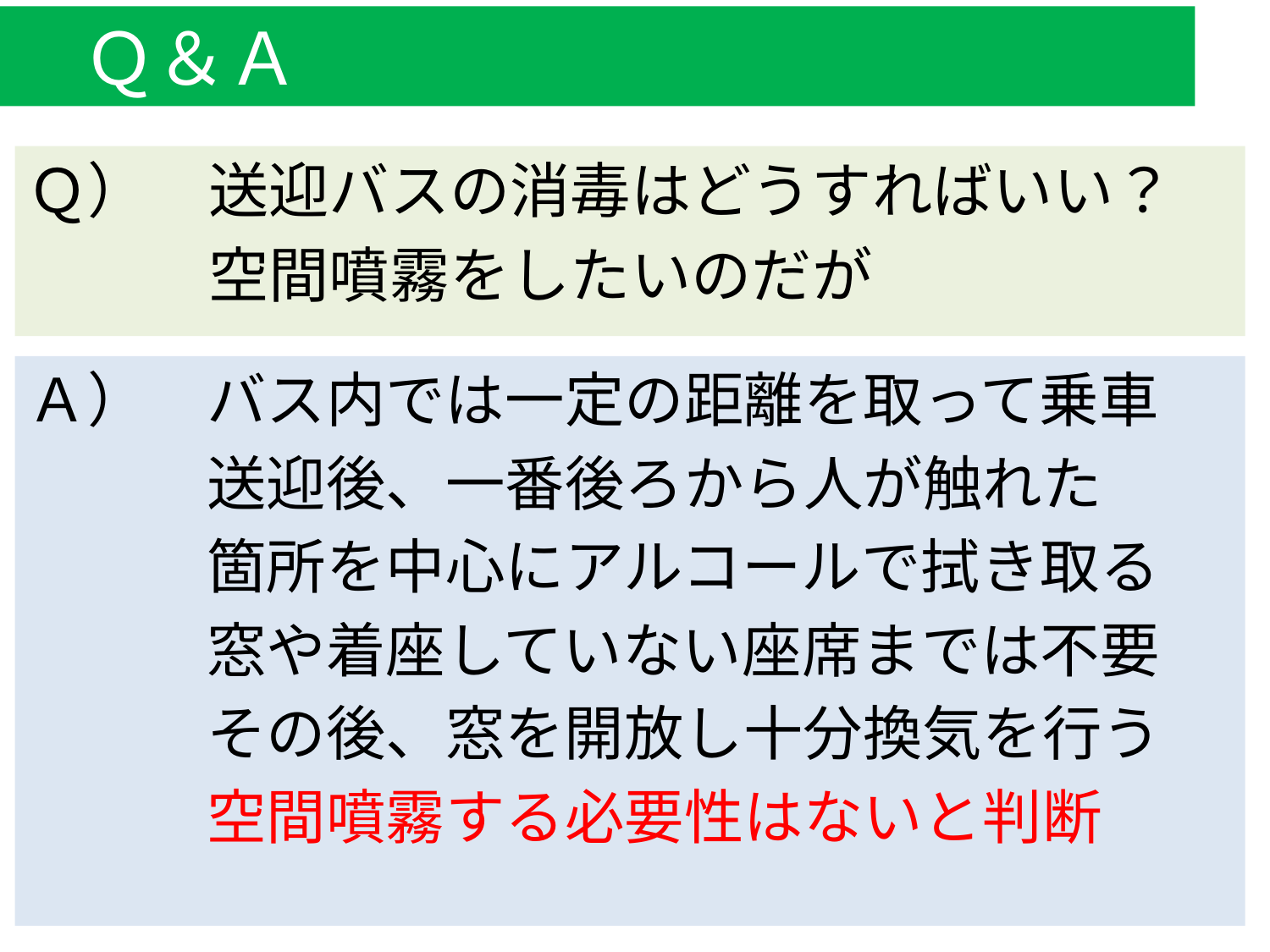

# Ｑ＆Ａ
Ｑ）　送迎バスの消毒はどうすればいい？
　　　空間噴霧をしたいのだが
Ａ）　バス内では一定の距離を取って乗車
　　　送迎後、一番後ろから人が触れた
　　　箇所を中心にアルコールで拭き取る
　　　窓や着座していない座席までは不要
　　　その後、窓を開放し十分換気を行う
　　　空間噴霧する必要性はないと判断